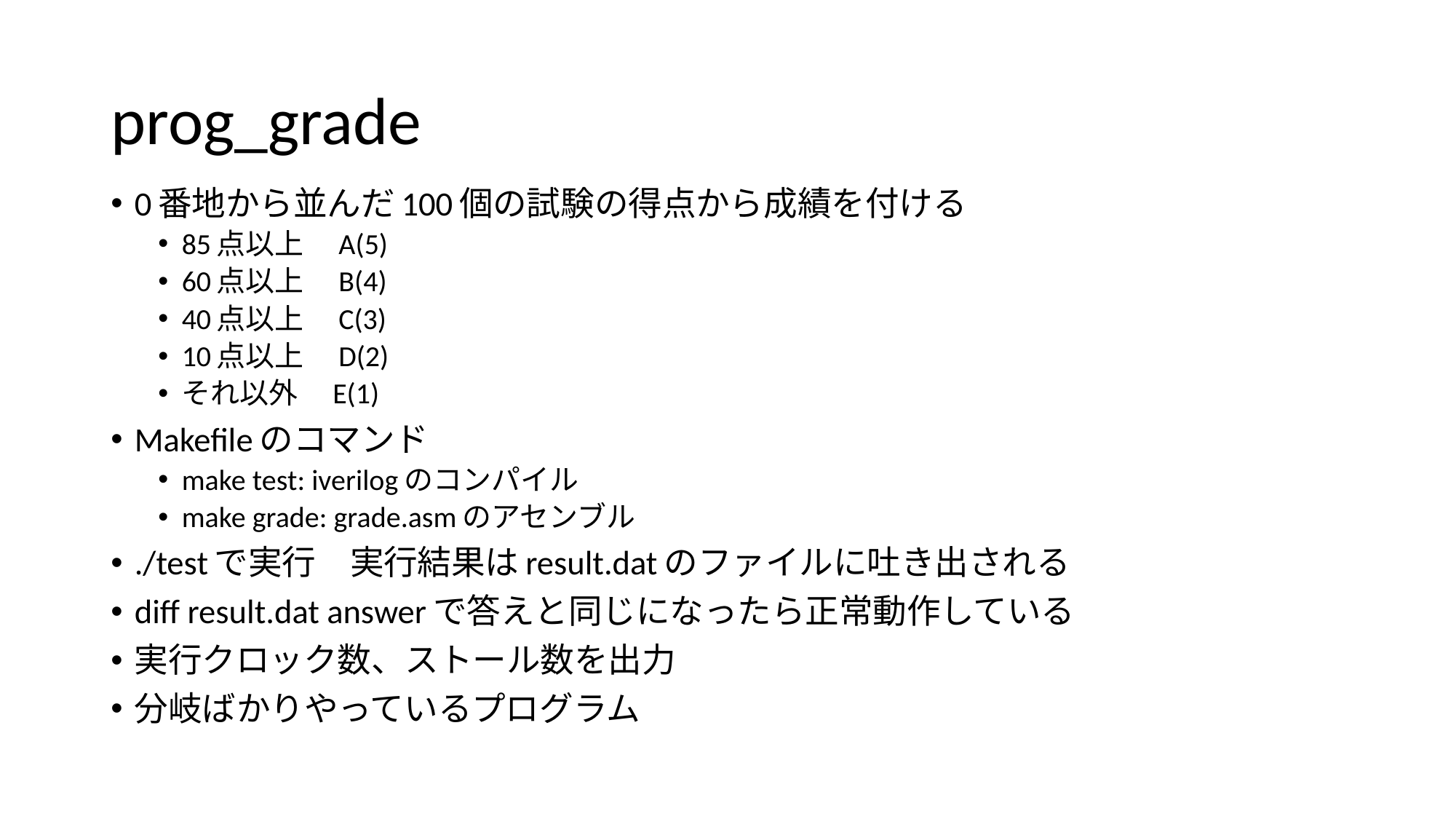

# prog_grade
0番地から並んだ100個の試験の得点から成績を付ける
85点以上　A(5)
60点以上　B(4)
40点以上　C(3)
10点以上　D(2)
それ以外　E(1)
Makefileのコマンド
make test: iverilogのコンパイル
make grade: grade.asmのアセンブル
./testで実行　実行結果はresult.datのファイルに吐き出される
diff result.dat answerで答えと同じになったら正常動作している
実行クロック数、ストール数を出力
分岐ばかりやっているプログラム